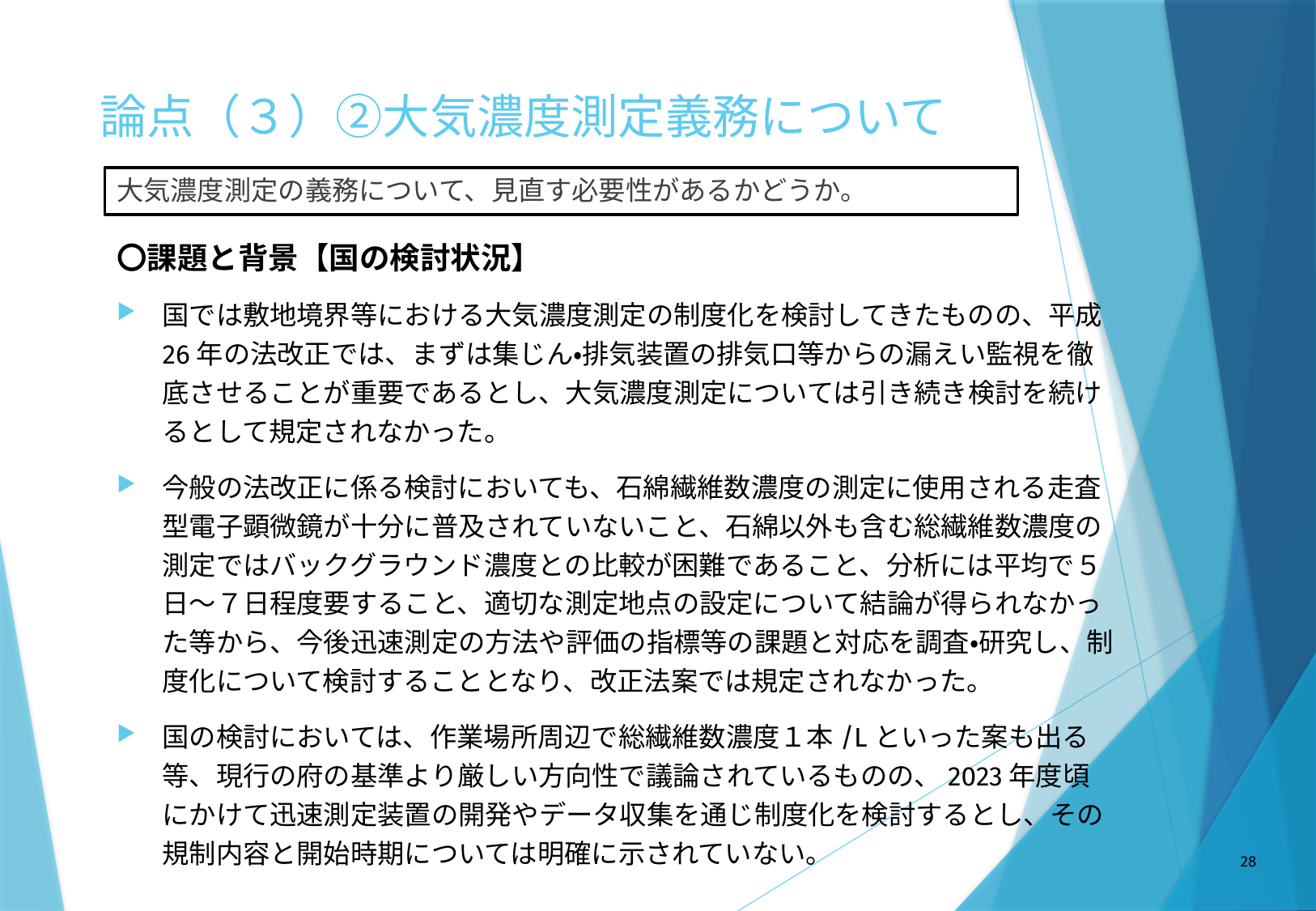

# 論点（３）②大気濃度測定義務について
大気濃度測定の義務について、見直す必要性があるかどうか。
〇課題と背景【国の検討状況】
国では敷地境界等における大気濃度測定の制度化を検討してきたものの、平成26年の法改正では、まずは集じん・排気装置の排気口等からの漏えい監視を徹底させることが重要であるとし、大気濃度測定については引き続き検討を続けるとして規定されなかった。
今般の法改正に係る検討においても、石綿繊維数濃度の測定に使用される走査型電子顕微鏡が十分に普及されていないこと、石綿以外も含む総繊維数濃度の測定ではバックグラウンド濃度との比較が困難であること、分析には平均で５日～７日程度要すること、適切な測定地点の設定について結論が得られなかった等から、今後迅速測定の方法や評価の指標等の課題と対応を調査・研究し、制度化について検討することとなり、改正法案では規定されなかった。
国の検討においては、作業場所周辺で総繊維数濃度１本/Lといった案も出る等、現行の府の基準より厳しい方向性で議論されているものの、2023年度頃にかけて迅速測定装置の開発やデータ収集を通じ制度化を検討するとし、その規制内容と開始時期については明確に示されていない。
28